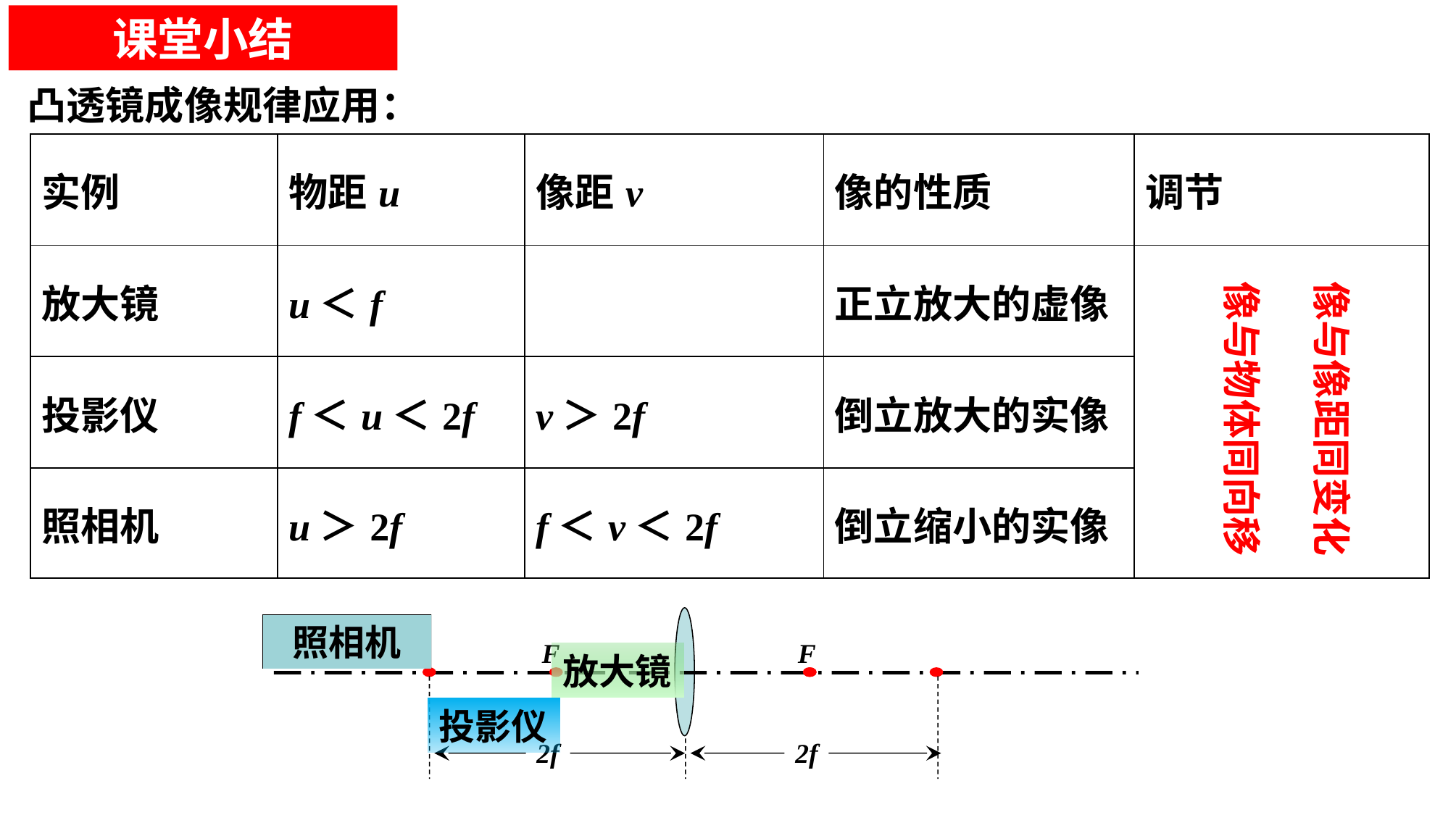

课堂小结
凸透镜成像规律应用：
| 实例 | 物距u | 像距v | 像的性质 | 调节 |
| --- | --- | --- | --- | --- |
| 放大镜 | u＜f |  | 正立放大的虚像 |  |
| 投影仪 | f＜u＜2f | v＞2f | 倒立放大的实像 |  |
| 照相机 | u＞2f | f＜v＜2f | 倒立缩小的实像 |  |
像与物体同向移
像与像距同变化

F
F

2f
2f

照相机
放大镜
投影仪